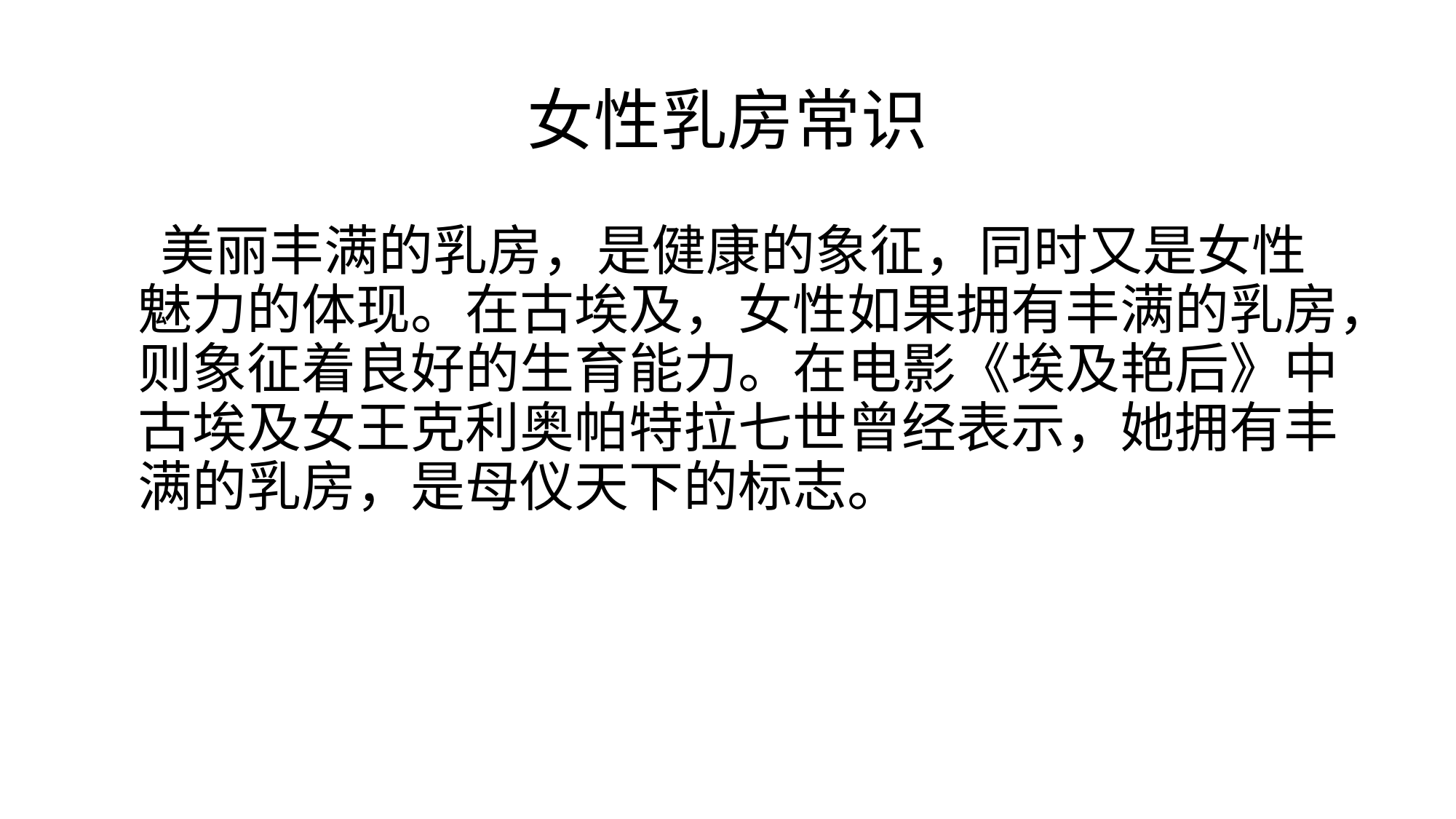

# 女性乳房常识
   美丽丰满的乳房，是健康的象征，同时又是女性魅力的体现。在古埃及，女性如果拥有丰满的乳房，则象征着良好的生育能力。在电影《埃及艳后》中古埃及女王克利奥帕特拉七世曾经表示，她拥有丰满的乳房，是母仪天下的标志。